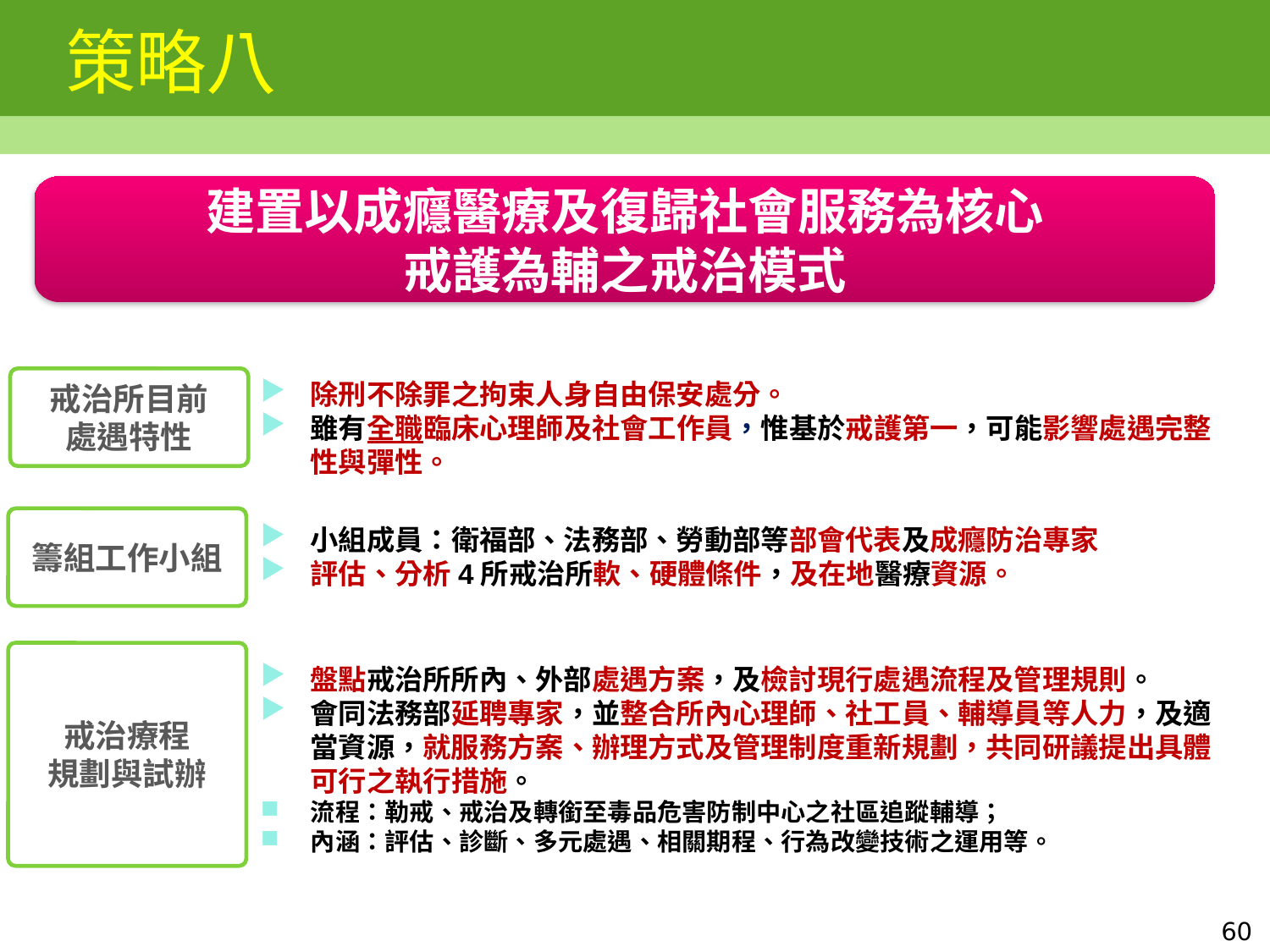

# 策略八
建置以成癮醫療及復歸社會服務為核心
戒護為輔之戒治模式
戒治所目前
處遇特性
除刑不除罪之拘束人身自由保安處分。
雖有全職臨床心理師及社會工作員，惟基於戒護第一，可能影響處遇完整性與彈性。
籌組工作小組
小組成員：衛福部、法務部、勞動部等部會代表及成癮防治專家
評估、分析4所戒治所軟、硬體條件，及在地醫療資源。
戒治療程
規劃與試辦
盤點戒治所所內、外部處遇方案，及檢討現行處遇流程及管理規則。
會同法務部延聘專家，並整合所內心理師、社工員、輔導員等人力，及適當資源，就服務方案、辦理方式及管理制度重新規劃，共同研議提出具體可行之執行措施。
流程：勒戒、戒治及轉銜至毒品危害防制中心之社區追蹤輔導；
內涵：評估、診斷、多元處遇、相關期程、行為改變技術之運用等。
60